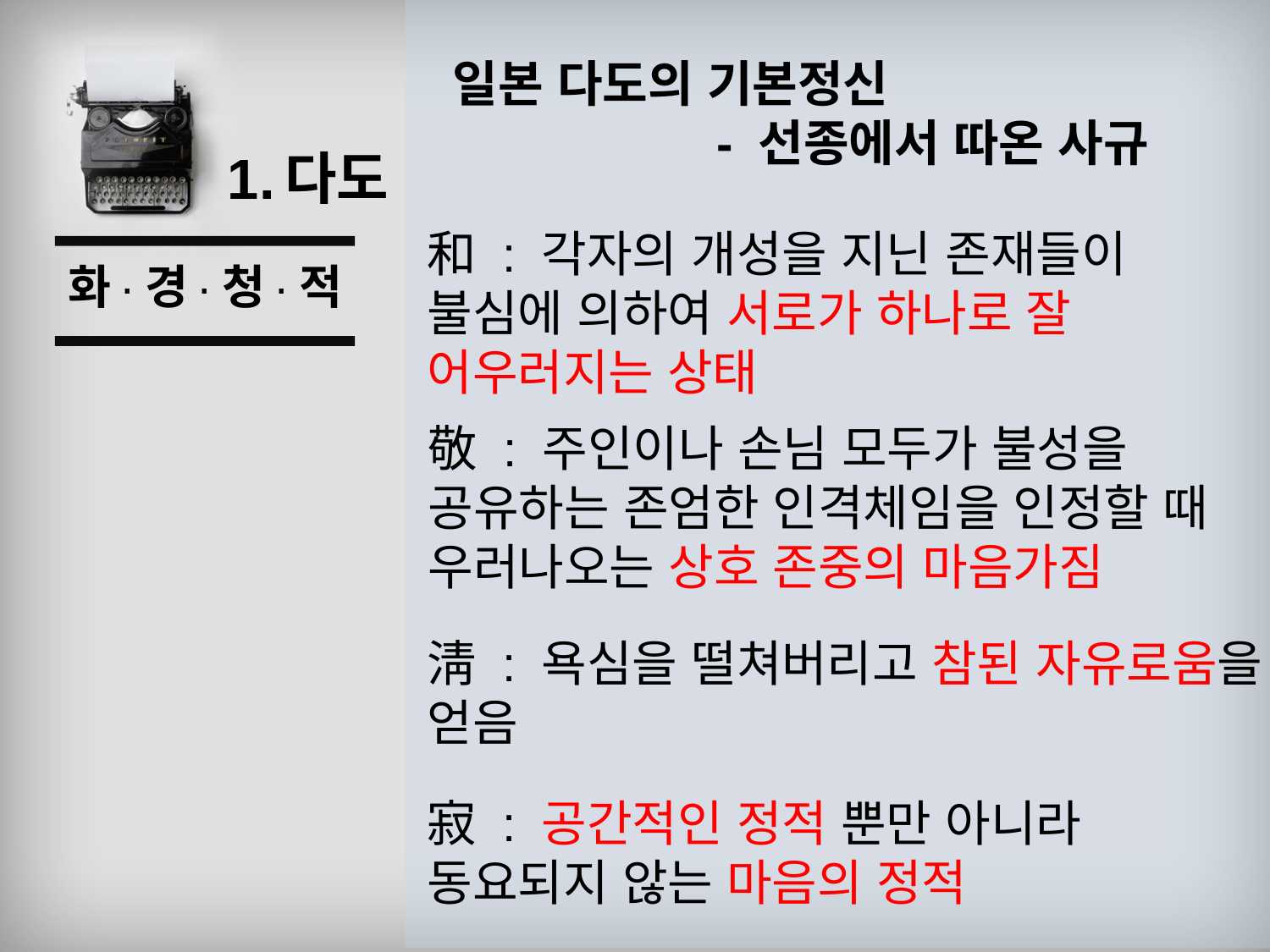

일본 다도의 기본정신
                     - 선종에서 따온 사규
# 1.다도
和 : 각자의 개성을 지닌 존재들이 불심에 의하여 서로가 하나로 잘 어우러지는 상태

화·경·청·적

敬 : 주인이나 손님 모두가 불성을 공유하는 존엄한 인격체임을 인정할 때 우러나오는 상호 존중의 마음가짐

淸 : 욕심을 떨쳐버리고 참된 자유로움을 얻음
寂 : 공간적인 정적 뿐만 아니라 동요되지 않는 마음의 정적